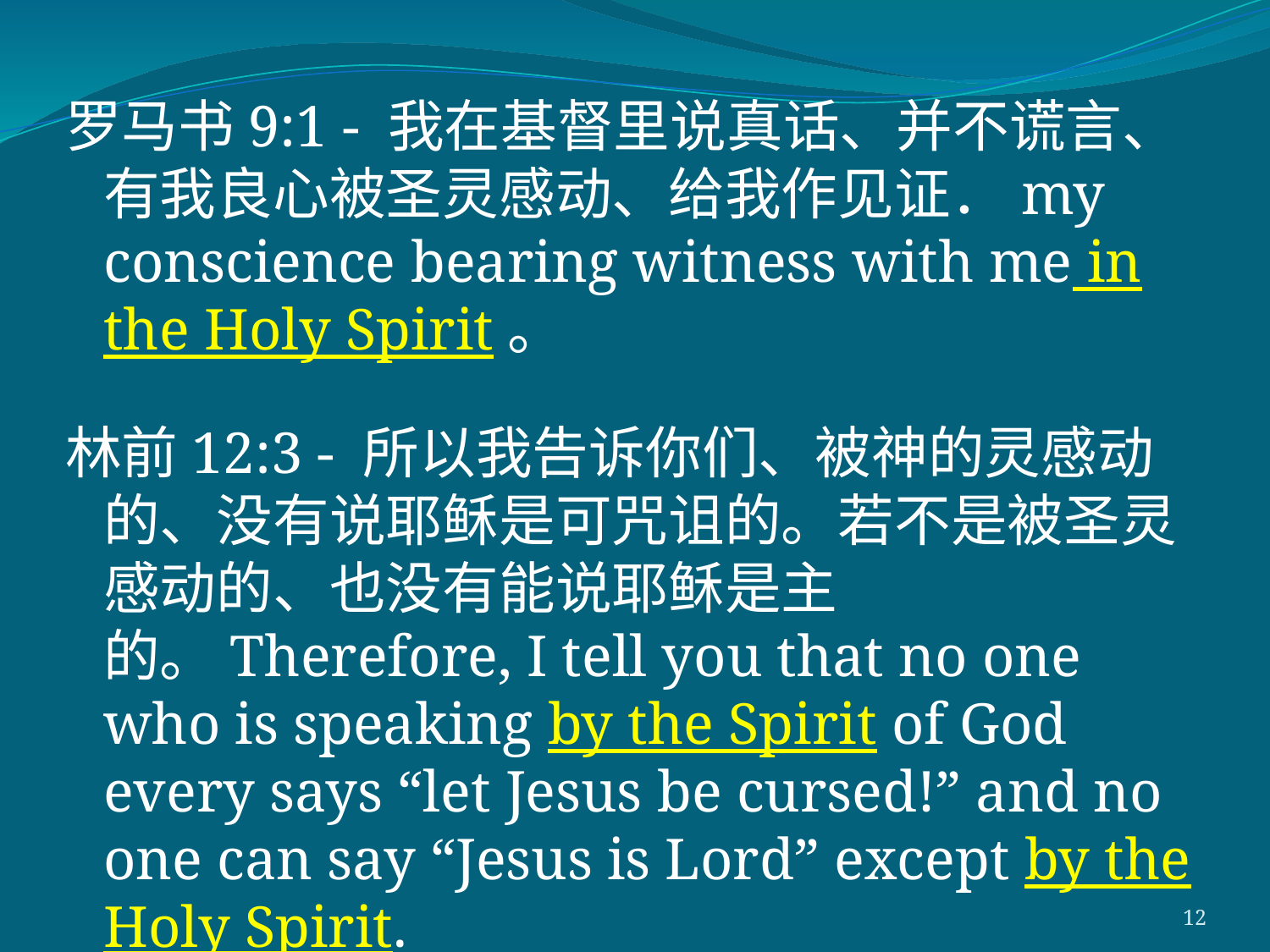

罗马书9:1 - 我在基督里说真话、并不谎言、有我良心被圣灵感动、给我作见证．my conscience bearing witness with me in the Holy Spirit。

林前12:3 - 所以我告诉你们、被神的灵感动的、没有说耶稣是可咒诅的。若不是被圣灵感动的、也没有能说耶稣是主的。Therefore, I tell you that no one who is speaking by the Spirit of God every says “let Jesus be cursed!” and no one can say “Jesus is Lord” except by the Holy Spirit.

12